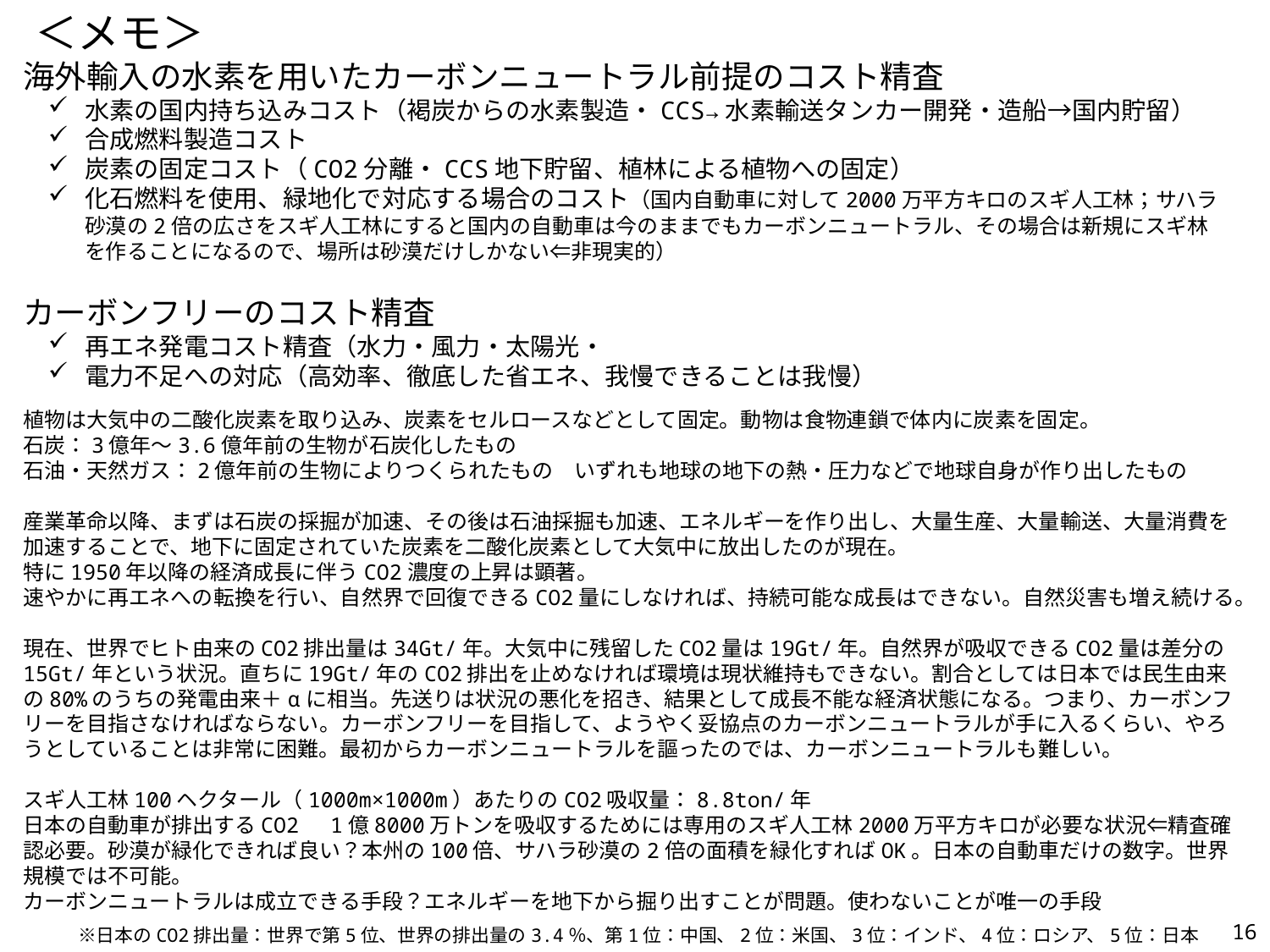

＜メモ＞
海外輸入の水素を用いたカーボンニュートラル前提のコスト精査
水素の国内持ち込みコスト（褐炭からの水素製造・CCS→水素輸送タンカー開発・造船→国内貯留）
合成燃料製造コスト
炭素の固定コスト（CO2分離・CCS地下貯留、植林による植物への固定）
化石燃料を使用、緑地化で対応する場合のコスト（国内自動車に対して2000万平方キロのスギ人工林；サハラ砂漠の2倍の広さをスギ人工林にすると国内の自動車は今のままでもカーボンニュートラル、その場合は新規にスギ林を作ることになるので、場所は砂漠だけしかない⇐非現実的）

カーボンフリーのコスト精査
再エネ発電コスト精査（水力・風力・太陽光・
電力不足への対応（高効率、徹底した省エネ、我慢できることは我慢）
植物は大気中の二酸化炭素を取り込み、炭素をセルロースなどとして固定。動物は食物連鎖で体内に炭素を固定。
石炭：3億年～3.6億年前の生物が石炭化したもの
石油・天然ガス：2億年前の生物によりつくられたもの　いずれも地球の地下の熱・圧力などで地球自身が作り出したもの

産業革命以降、まずは石炭の採掘が加速、その後は石油採掘も加速、エネルギーを作り出し、大量生産、大量輸送、大量消費を加速することで、地下に固定されていた炭素を二酸化炭素として大気中に放出したのが現在。
特に1950年以降の経済成長に伴うCO2濃度の上昇は顕著。
速やかに再エネへの転換を行い、自然界で回復できるCO2量にしなければ、持続可能な成長はできない。自然災害も増え続ける。

現在、世界でヒト由来のCO2排出量は34Gt/年。大気中に残留したCO2量は19Gt/年。自然界が吸収できるCO2量は差分の15Gt/年という状況。直ちに19Gt/年のCO2排出を止めなければ環境は現状維持もできない。割合としては日本では民生由来の80%のうちの発電由来＋αに相当。先送りは状況の悪化を招き、結果として成長不能な経済状態になる。つまり、カーボンフリーを目指さなければならない。カーボンフリーを目指して、ようやく妥協点のカーボンニュートラルが手に入るくらい、やろうとしていることは非常に困難。最初からカーボンニュートラルを謳ったのでは、カーボンニュートラルも難しい。

スギ人工林100ヘクタール（1000m×1000m）あたりのCO2吸収量：8.8ton/年
日本の自動車が排出するCO2　1億8000万トンを吸収するためには専用のスギ人工林2000万平方キロが必要な状況⇐精査確認必要。砂漠が緑化できれば良い？本州の100倍、サハラ砂漠の2倍の面積を緑化すればOK。日本の自動車だけの数字。世界規模では不可能。
カーボンニュートラルは成立できる手段？エネルギーを地下から掘り出すことが問題。使わないことが唯一の手段
　　　※日本のCO2排出量：世界で第5位、世界の排出量の3.4％、第1位：中国、2位：米国、3位：インド、4位：ロシア、5位：日本
16